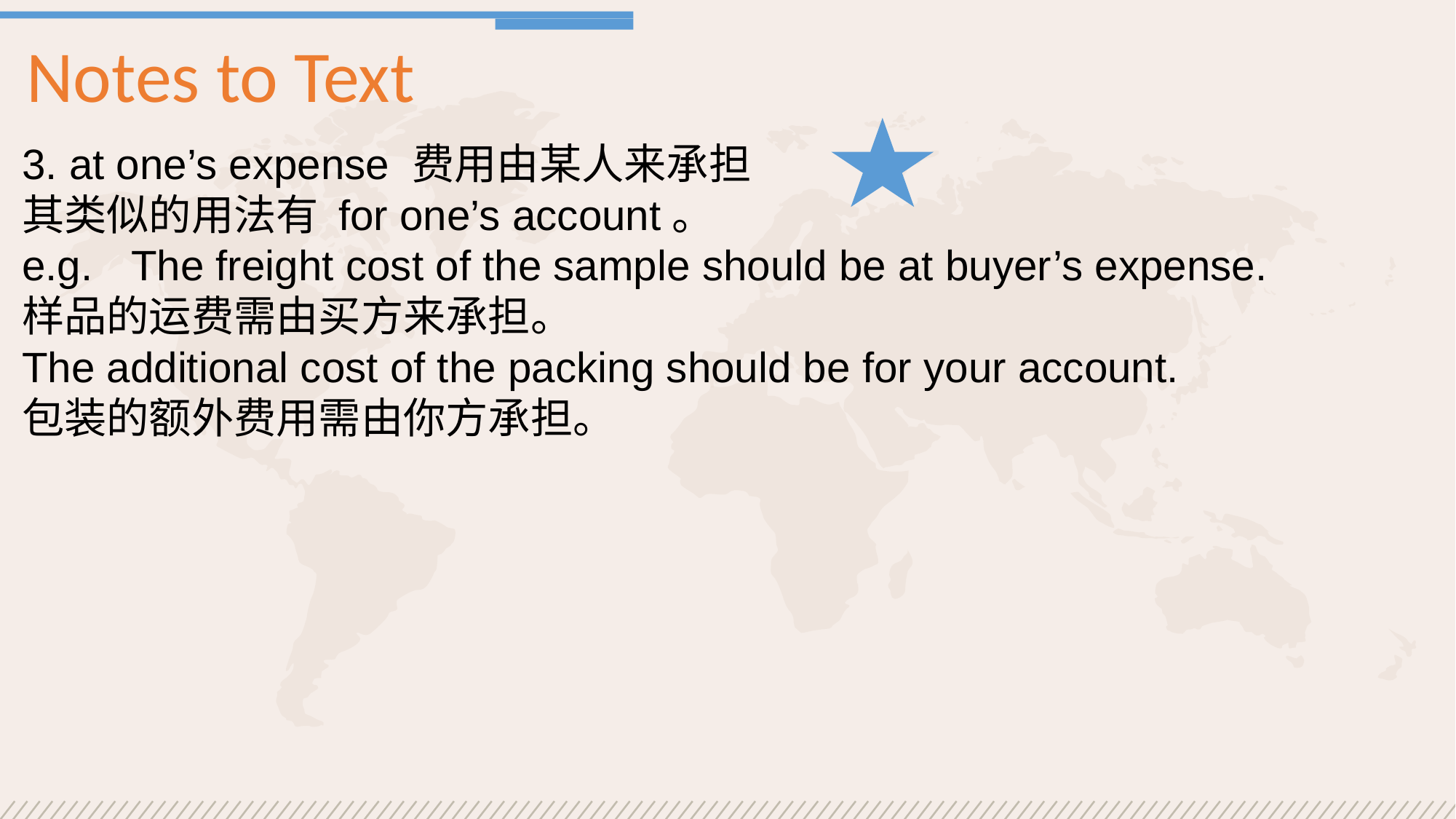

Notes to Text

3. at one’s expense 费用由某人来承担
其类似的用法有 for one’s account。
e.g.	The freight cost of the sample should be at buyer’s expense.
样品的运费需由买方来承担。
The additional cost of the packing should be for your account.
包装的额外费用需由你方承担。